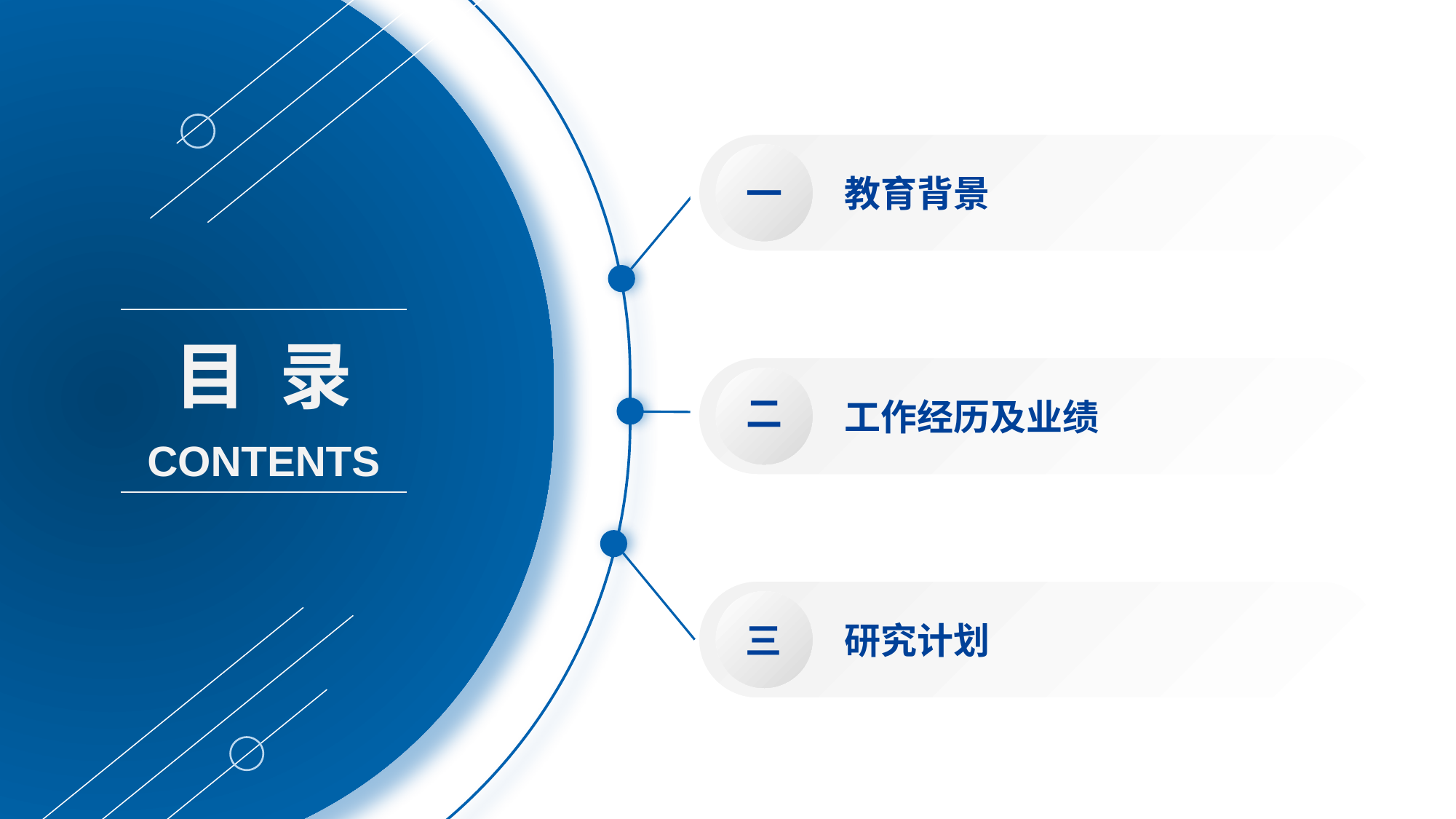

教育背景
一
目录

目  录
CONTENTS

工作经历及业绩
二

CONTENTS

研究计划
三